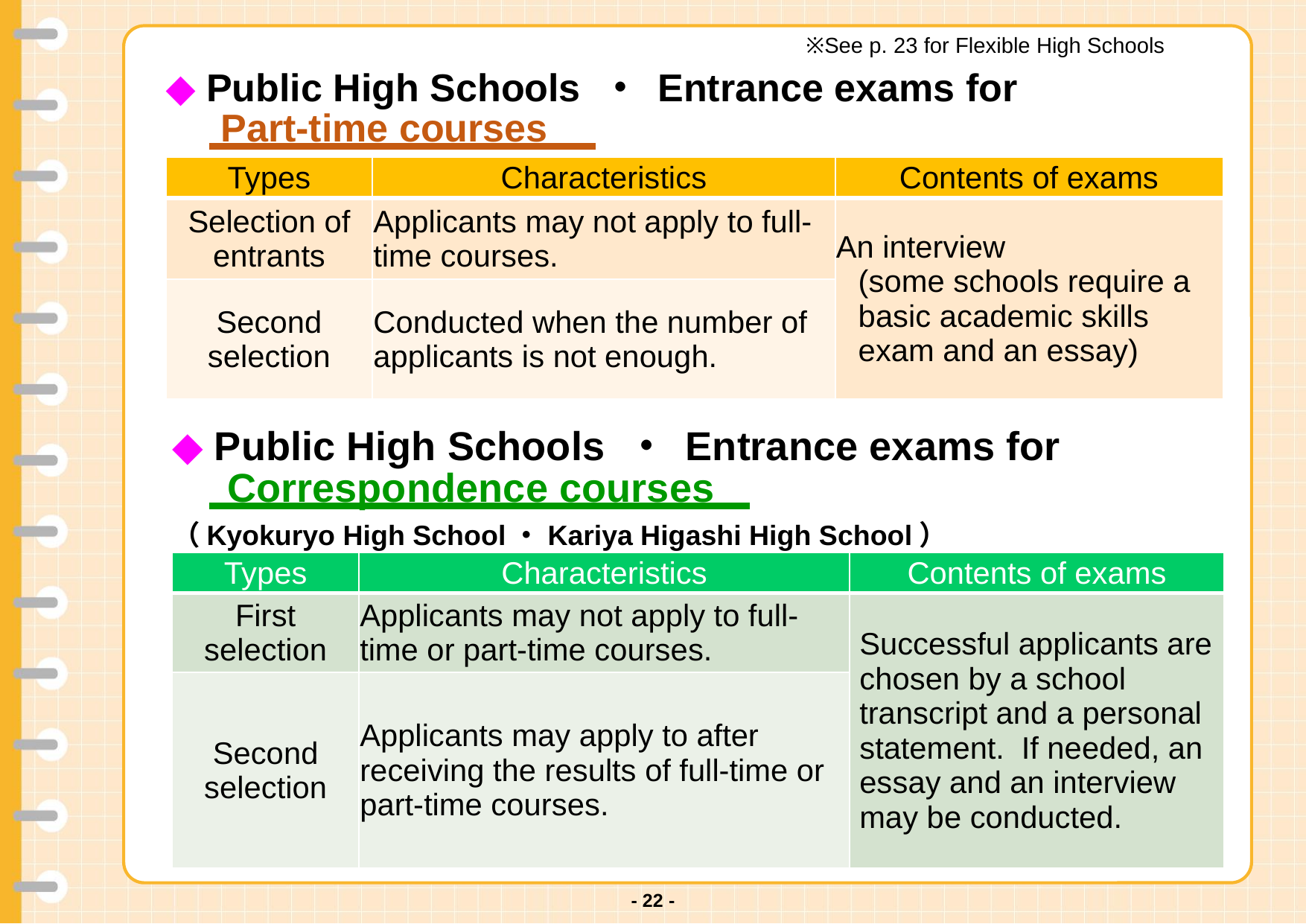

v
※See p. 23 for Flexible High Schools
◆ Public High Schools ・ Entrance exams for
Part-time courses
| Types | Characteristics | Contents of exams |
| --- | --- | --- |
| Selection of entrants | Applicants may not apply to full-time courses. | An interview (some schools require a basic academic skills exam and an essay) |
| Second selection | Conducted when the number of applicants is not enough. |  |
◆ Public High Schools ・ Entrance exams for Correspondence courses
（Kyokuryo High School・Kariya Higashi High School）
| Types | Characteristics | Contents of exams |
| --- | --- | --- |
| First selection | Applicants may not apply to full-time or part-time courses. | Successful applicants are chosen by a school transcript and a personal statement. If needed, an essay and an interview may be conducted. |
| Second selection | Applicants may apply to after receiving the results of full-time or part-time courses. |  |
- 22 -